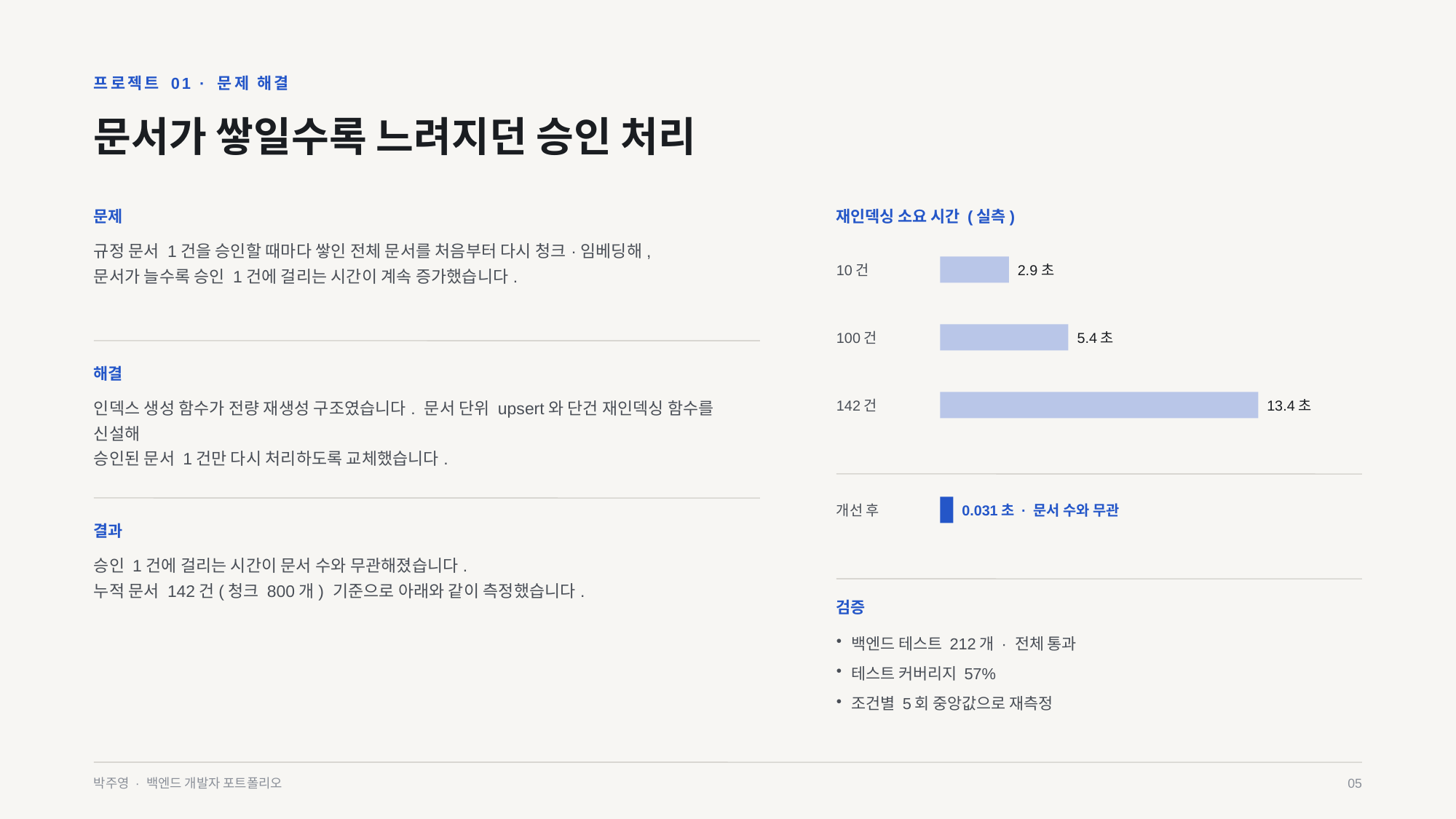

프로젝트 01 · 문제 해결
문서가 쌓일수록 느려지던 승인 처리
문제
재인덱싱 소요 시간 (실측)
규정 문서 1건을 승인할 때마다 쌓인 전체 문서를 처음부터 다시 청크·임베딩해,
문서가 늘수록 승인 1건에 걸리는 시간이 계속 증가했습니다.
10건
2.9초

100건
5.4초

해결
142건
13.4초

인덱스 생성 함수가 전량 재생성 구조였습니다. 문서 단위 upsert와 단건 재인덱싱 함수를 신설해
승인된 문서 1건만 다시 처리하도록 교체했습니다.

개선 후
0.031초 · 문서 수와 무관

결과
승인 1건에 걸리는 시간이 문서 수와 무관해졌습니다.
누적 문서 142건(청크 800개) 기준으로 아래와 같이 측정했습니다.

검증
백엔드 테스트 212개 · 전체 통과
테스트 커버리지 57%
조건별 5회 중앙값으로 재측정

박주영 · 백엔드 개발자 포트폴리오
05